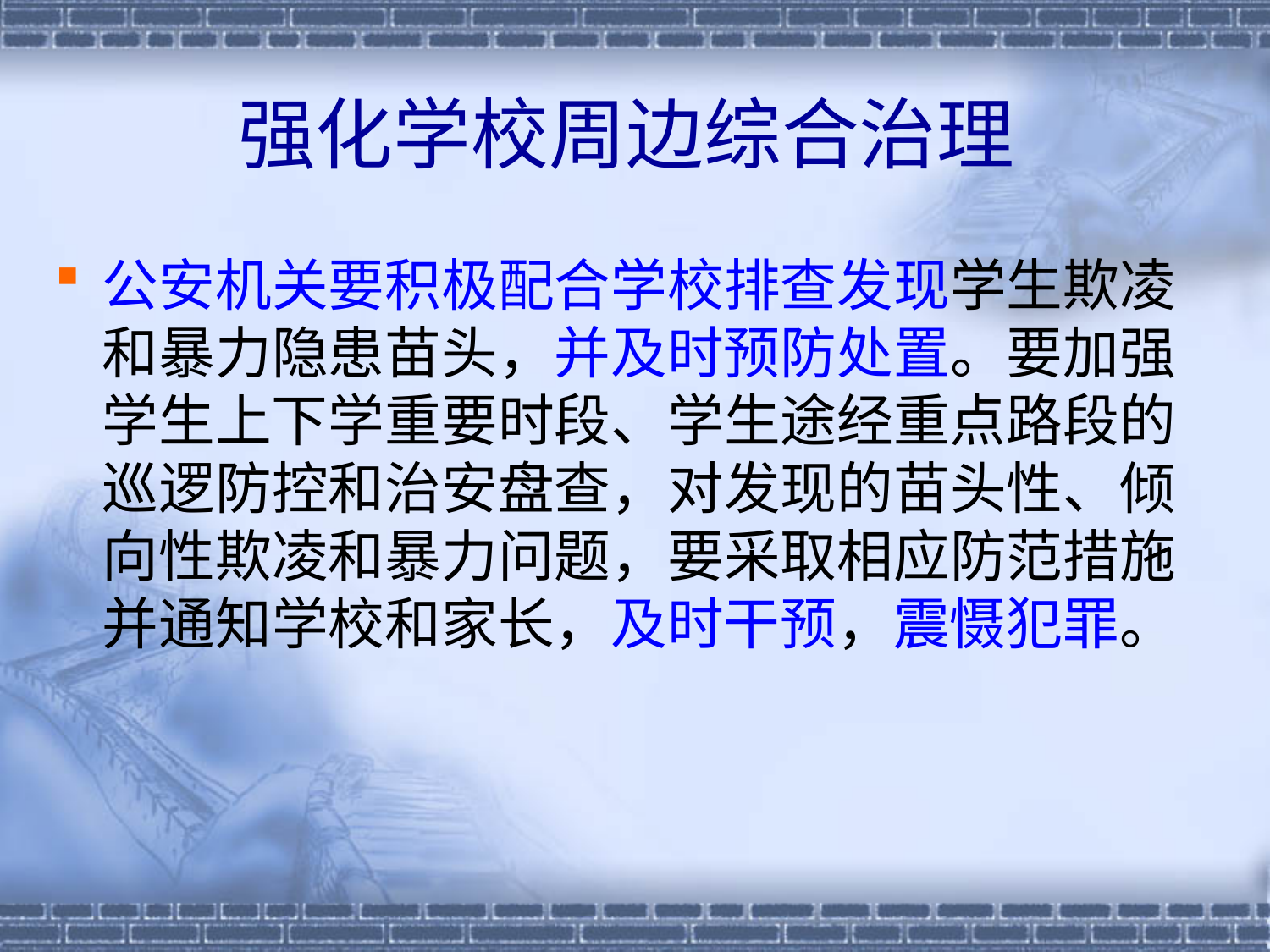

# 强化学校周边综合治理
公安机关要积极配合学校排查发现学生欺凌和暴力隐患苗头，并及时预防处置。要加强学生上下学重要时段、学生途经重点路段的巡逻防控和治安盘查，对发现的苗头性、倾向性欺凌和暴力问题，要采取相应防范措施并通知学校和家长，及时干预，震慑犯罪。